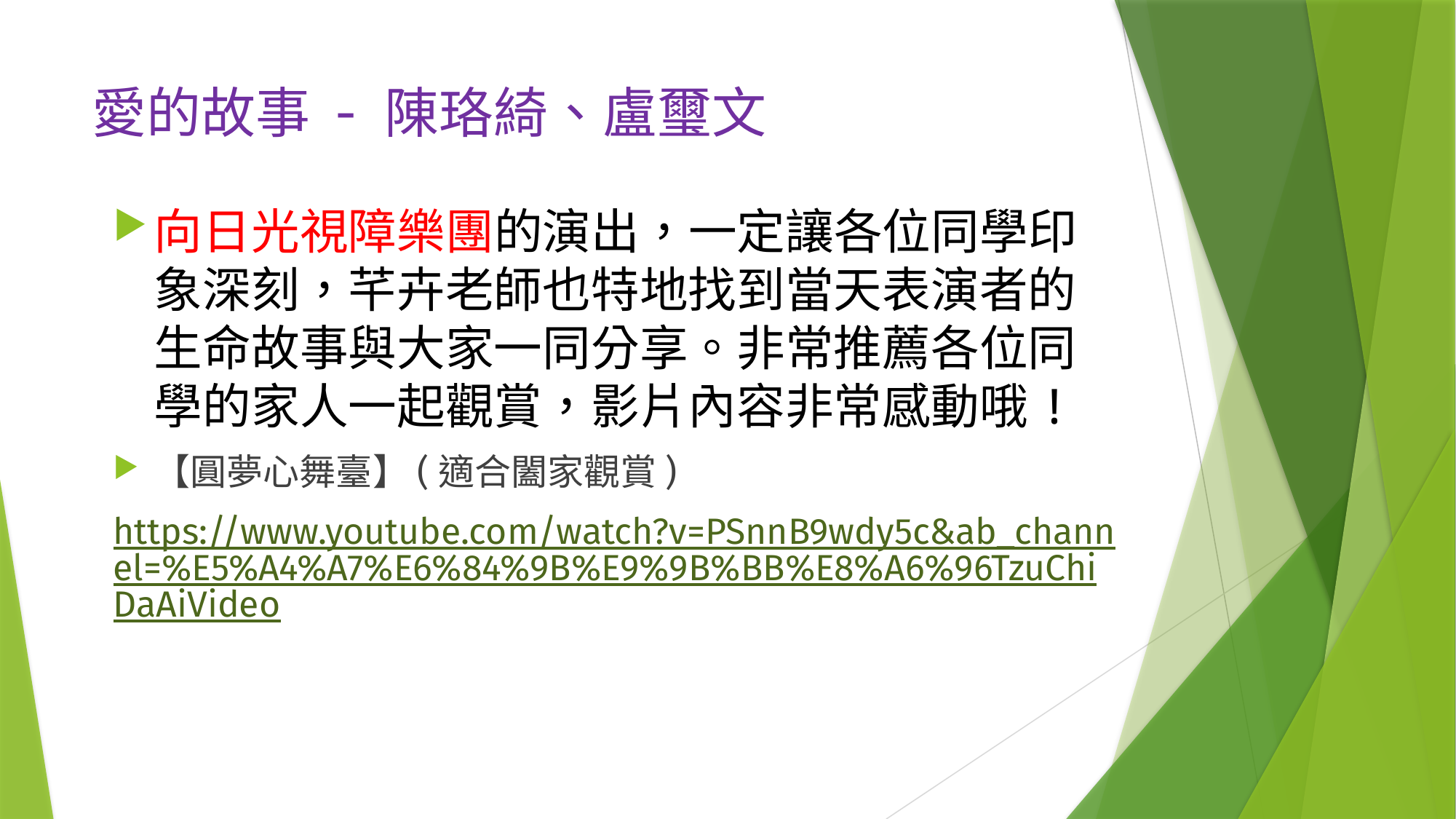

# 愛的故事 - 陳珞綺、盧璽文
向日光視障樂團的演出，一定讓各位同學印象深刻，芊卉老師也特地找到當天表演者的生命故事與大家一同分享。非常推薦各位同學的家人一起觀賞，影片內容非常感動哦!
【圓夢心舞臺】(適合闔家觀賞)
https://www.youtube.com/watch?v=PSnnB9wdy5c&ab_channel=%E5%A4%A7%E6%84%9B%E9%9B%BB%E8%A6%96TzuChiDaAiVideo